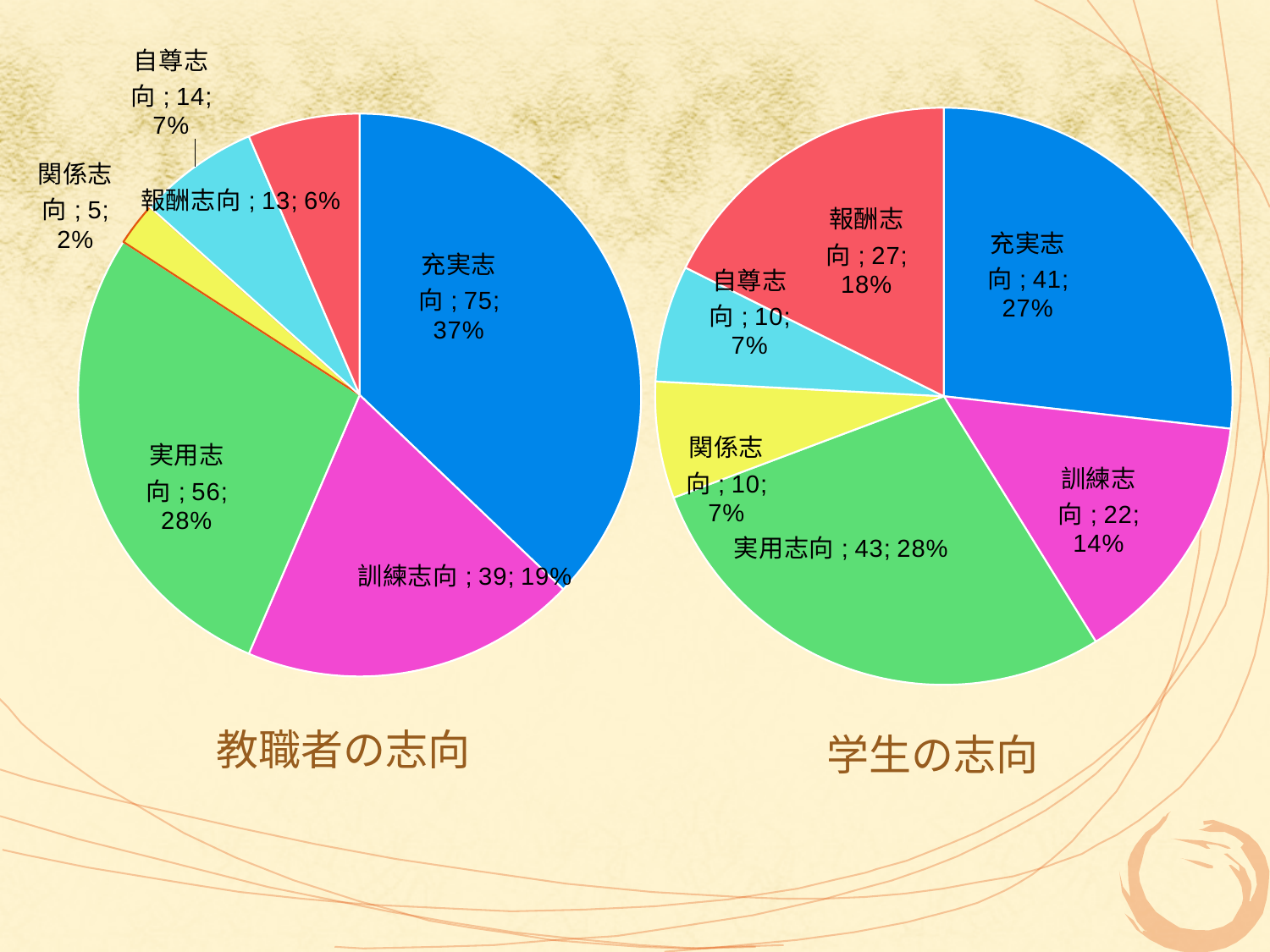

### Chart

| Category |  |
|---|---|
| 充実志向 | 75.0 |
| 訓練志向 | 39.0 |
| 実用志向 | 56.0 |
| 関係志向 | 5.0 |
| 自尊志向 | 14.0 |
| 報酬志向 | 13.0 |

### Chart

| Category |  |
|---|---|
| 充実志向 | 41.0 |
| 訓練志向 | 22.0 |
| 実用志向 | 43.0 |
| 関係志向 | 10.0 |
| 自尊志向 | 10.0 |
| 報酬志向 | 27.0 |
# 教職者の志向
学生の志向